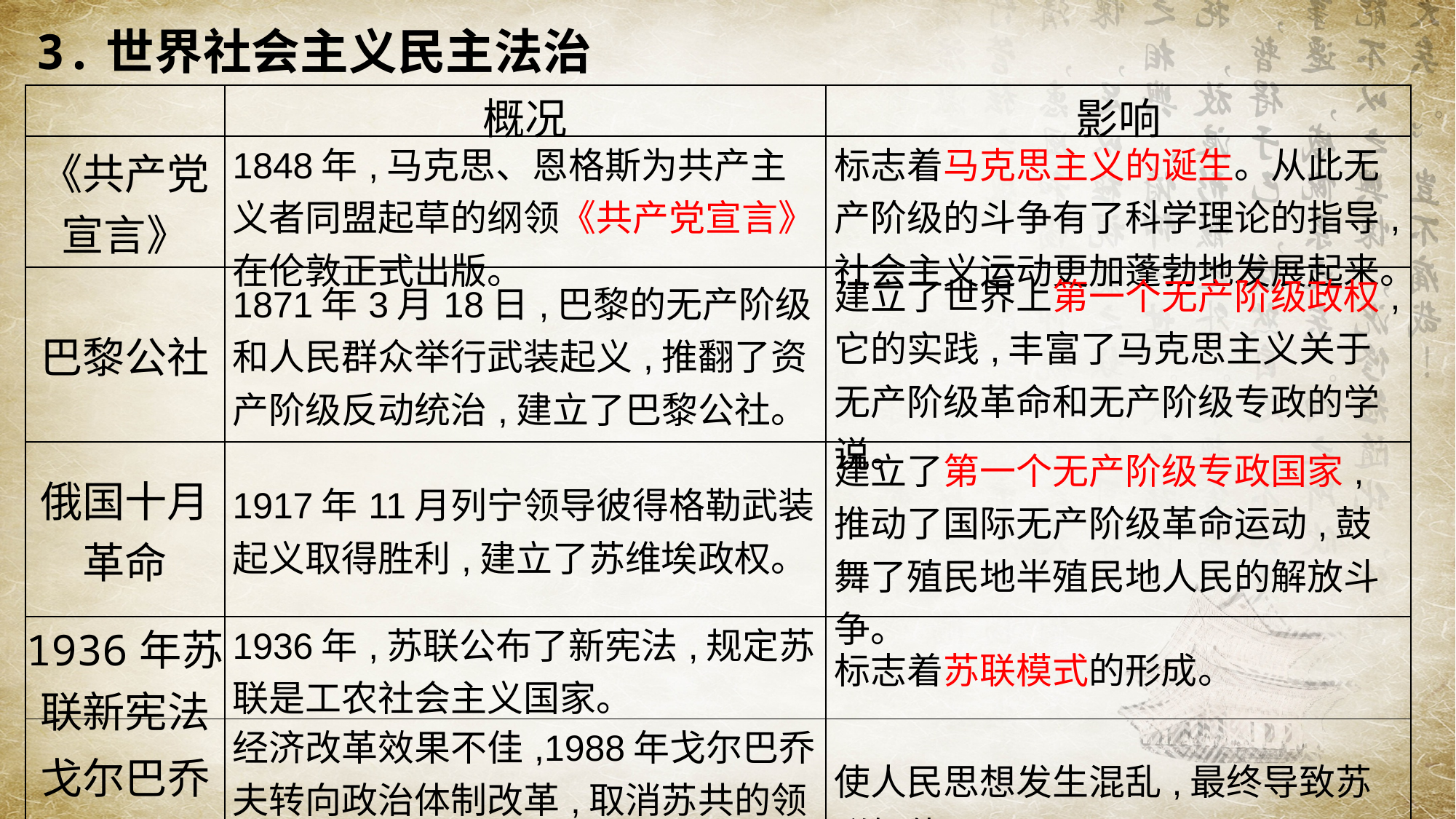

3.世界社会主义民主法治
|  | 概况 | 影响 |
| --- | --- | --- |
| 《共产党宣言》 | 1848年,马克思、恩格斯为共产主义者同盟起草的纲领《共产党宣言》在伦敦正式出版。 | 标志着马克思主义的诞生。从此无产阶级的斗争有了科学理论的指导,社会主义运动更加蓬勃地发展起来。 |
| 巴黎公社 | 1871年3月18日,巴黎的无产阶级和人民群众举行武装起义,推翻了资产阶级反动统治,建立了巴黎公社。 | 建立了世界上第一个无产阶级政权,它的实践,丰富了马克思主义关于无产阶级革命和无产阶级专政的学说。 |
| 俄国十月革命 | 1917年11月列宁领导彼得格勒武装起义取得胜利,建立了苏维埃政权。 | 建立了第一个无产阶级专政国家,推动了国际无产阶级革命运动,鼓舞了殖民地半殖民地人民的解放斗争。 |
| 1936年苏联新宪法 | 1936年,苏联公布了新宪法,规定苏联是工农社会主义国家。 | 标志着苏联模式的形成。 |
| 戈尔巴乔夫改革 | 经济改革效果不佳,1988年戈尔巴乔夫转向政治体制改革,取消苏共的领导地位,实行多党制,倡导“公开性”和“政治多元化”。 | 使人民思想发生混乱,最终导致苏联解体。 |